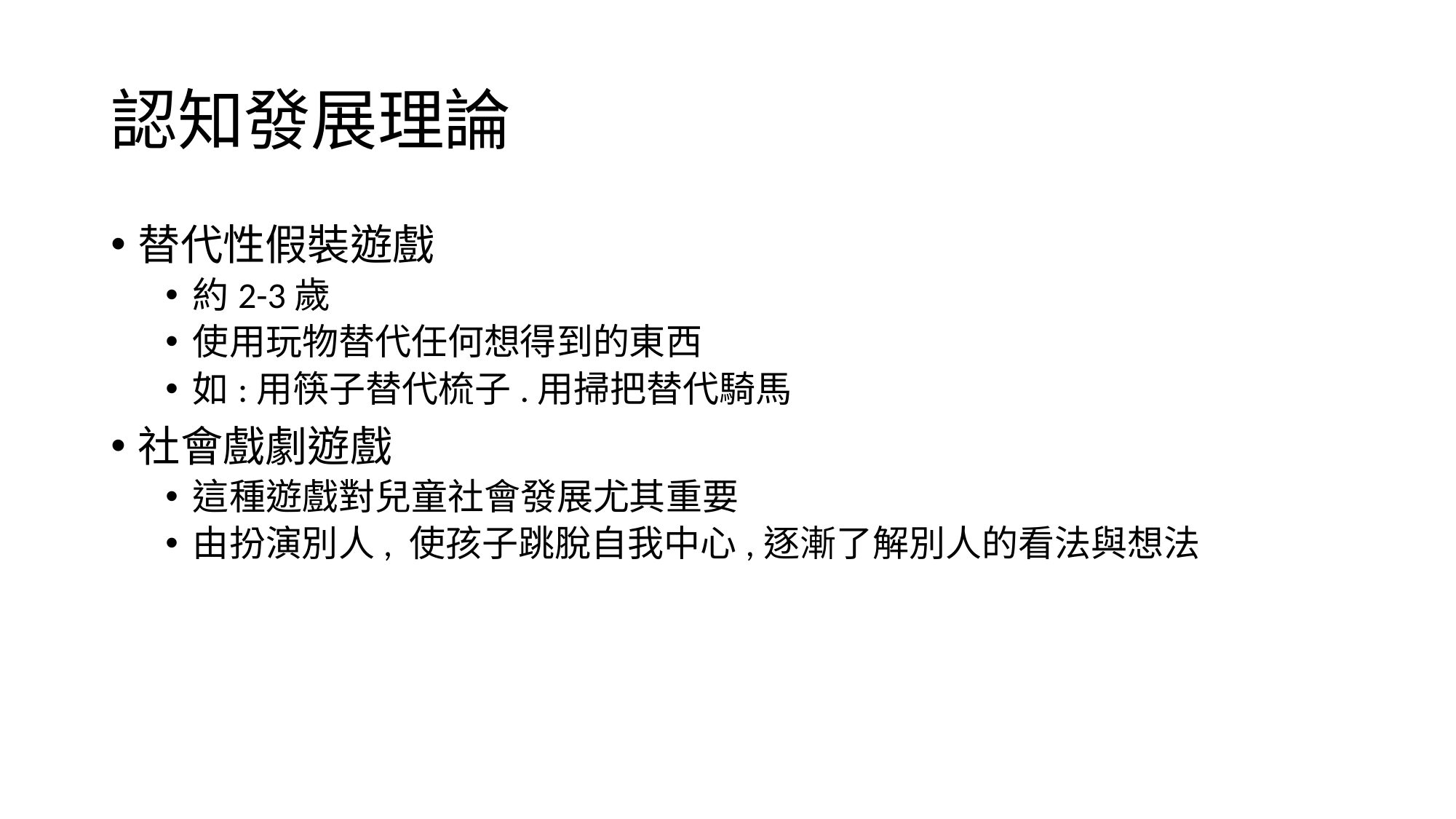

# 認知發展理論
替代性假裝遊戲
約2-3歲
使用玩物替代任何想得到的東西
如:用筷子替代梳子.用掃把替代騎馬
社會戲劇遊戲
這種遊戲對兒童社會發展尤其重要
由扮演別人, 使孩子跳脫自我中心,逐漸了解別人的看法與想法